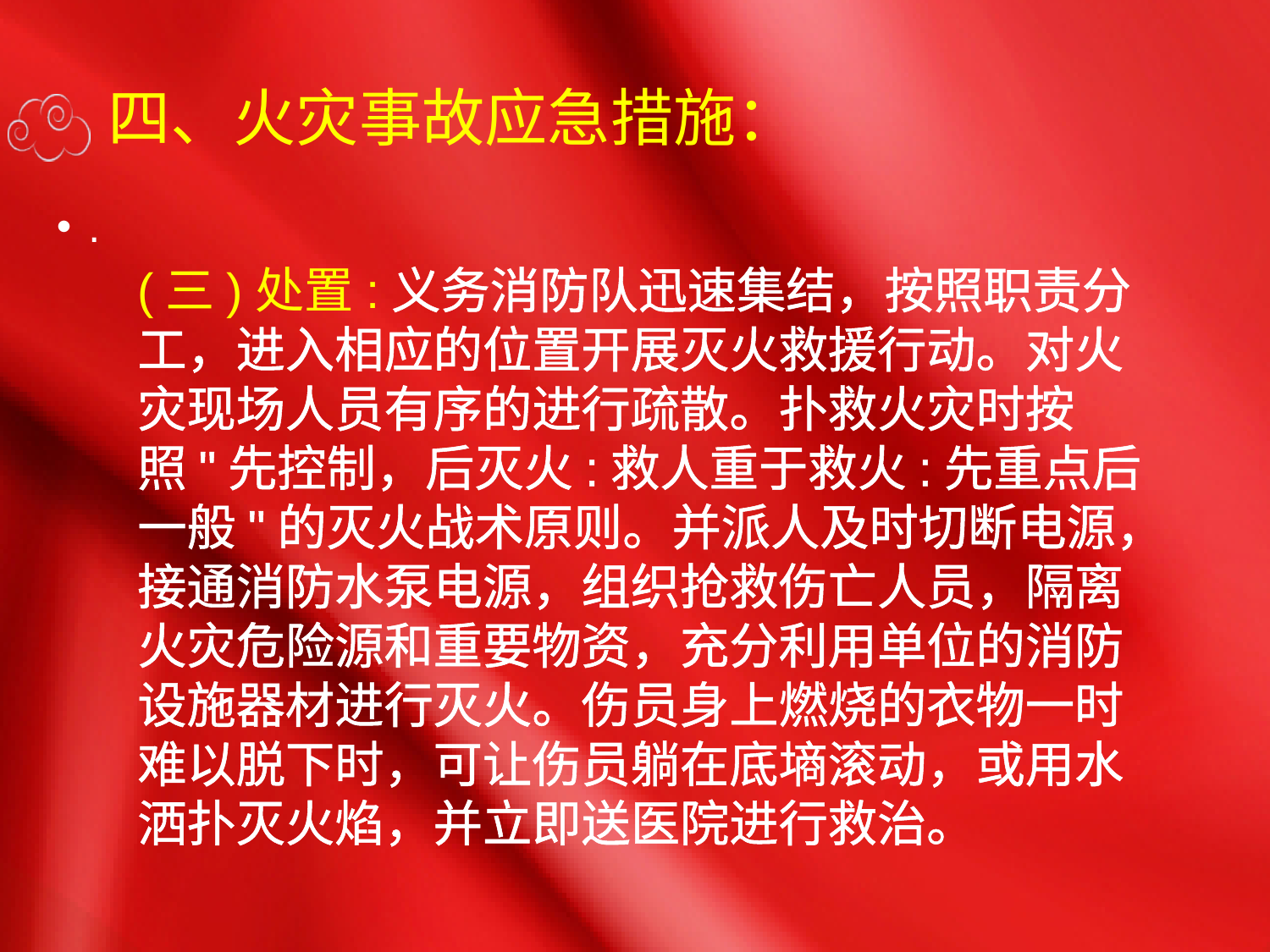

# 四、火灾事故应急措施：
.

(三)处置:义务消防队迅速集结，按照职责分工，进入相应的位置开展灭火救援行动。对火灾现场人员有序的进行疏散。扑救火灾时按照"先控制，后灭火:救人重于救火:先重点后一般"的灭火战术原则。并派人及时切断电源，接通消防水泵电源，组织抢救伤亡人员，隔离火灾危险源和重要物资，充分利用单位的消防设施器材进行灭火。伤员身上燃烧的衣物一时难以脱下时，可让伤员躺在底墒滚动，或用水洒扑灭火焰，并立即送医院进行救治。